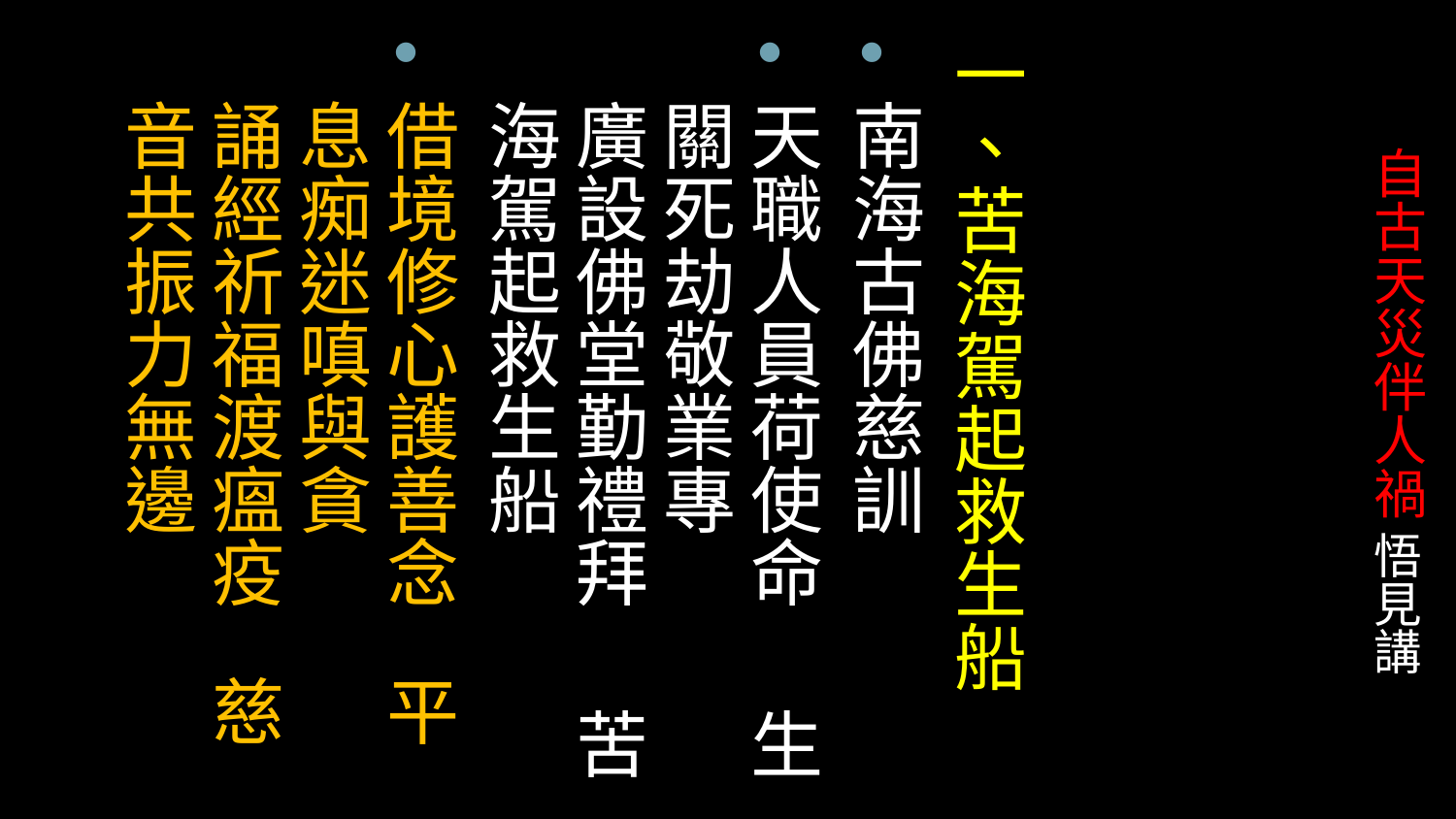

一、苦海駕起救生船
南海古佛慈訓
天職人員荷使命      生關死劫敬業專
廣設佛堂勤禮拜      苦海駕起救生船
借境修心護善念    平息痴迷嗔與貪
誦經祈福渡瘟疫    慈音共振力無邊

# 自古天災伴人禍 悟見講